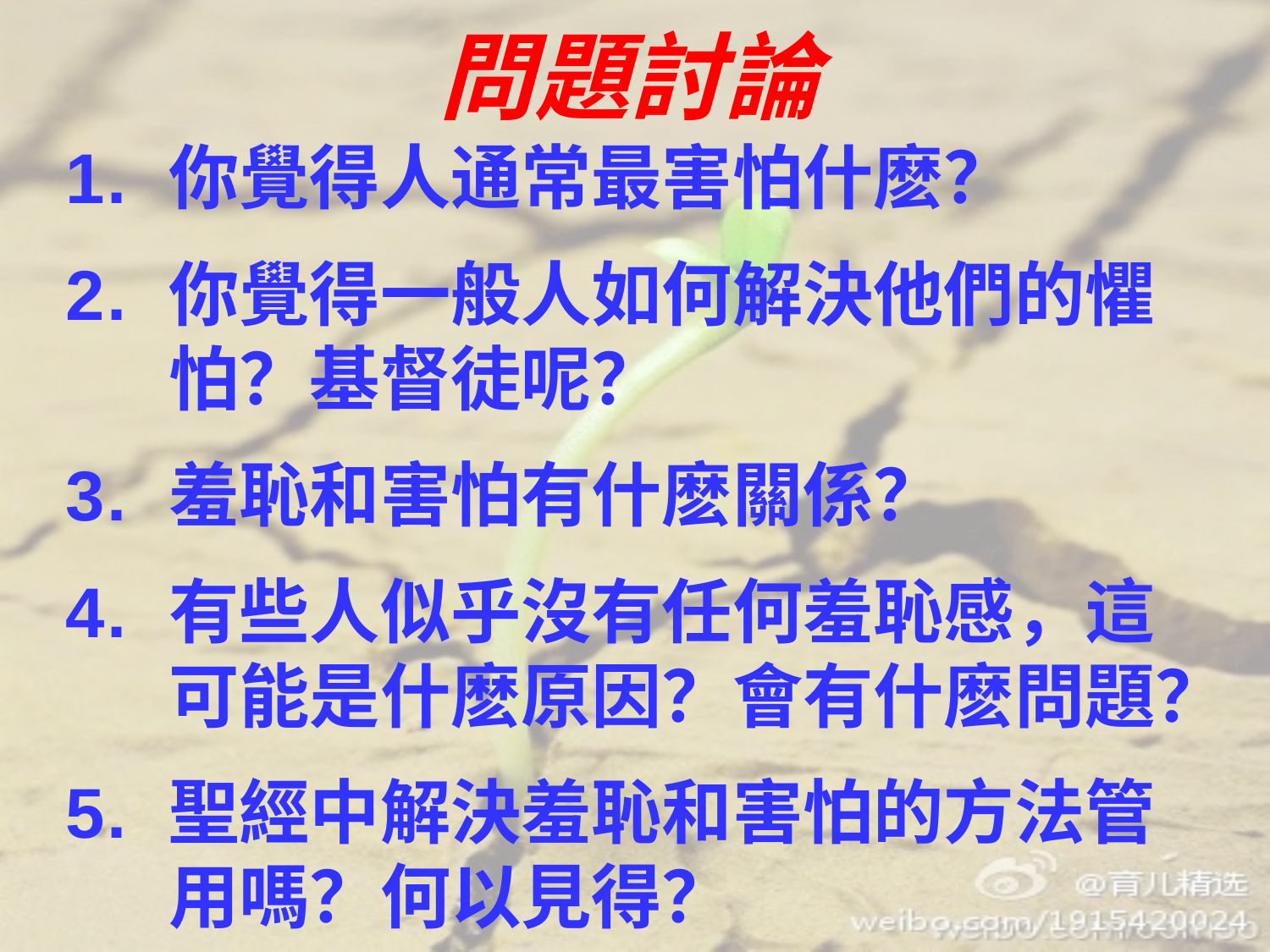

問題討論
你覺得人通常最害怕什麽？
你覺得一般人如何解決他們的懼怕？基督徒呢？
羞恥和害怕有什麽關係？
有些人似乎沒有任何羞恥感，這可能是什麽原因？會有什麽問題？
聖經中解決羞恥和害怕的方法管用嗎？何以見得？